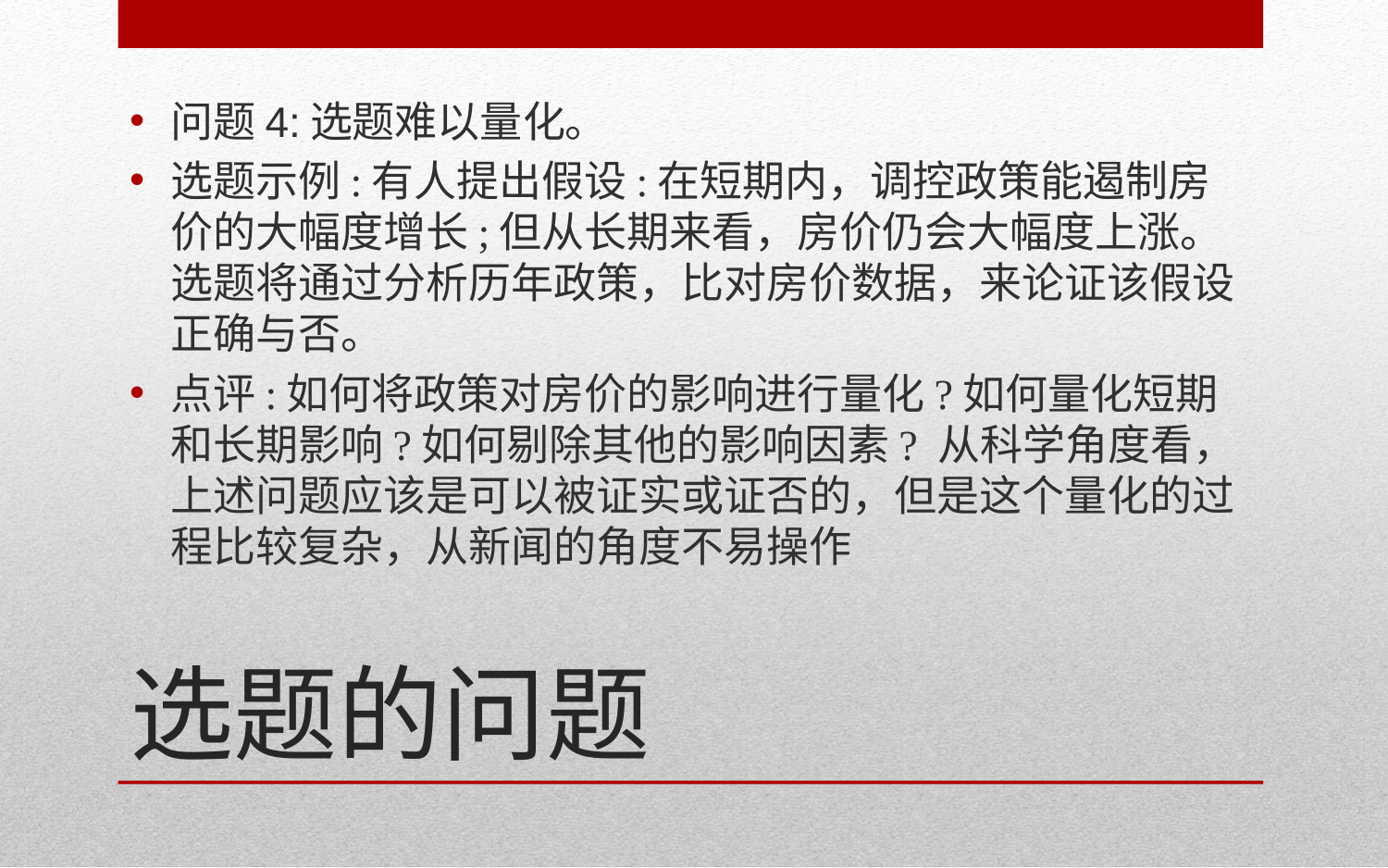

问题4:选题难以量化。
选题示例:有人提出假设:在短期内，调控政策能遏制房价的大幅度增长;但从长期来看，房价仍会大幅度上涨。选题将通过分析历年政策，比对房价数据，来论证该假设正确与否。
点评:如何将政策对房价的影响进行量化?如何量化短期和长期影响?如何剔除其他的影响因素? 从科学角度看，上述问题应该是可以被证实或证否的，但是这个量化的过程比较复杂，从新闻的角度不易操作
# 选题的问题